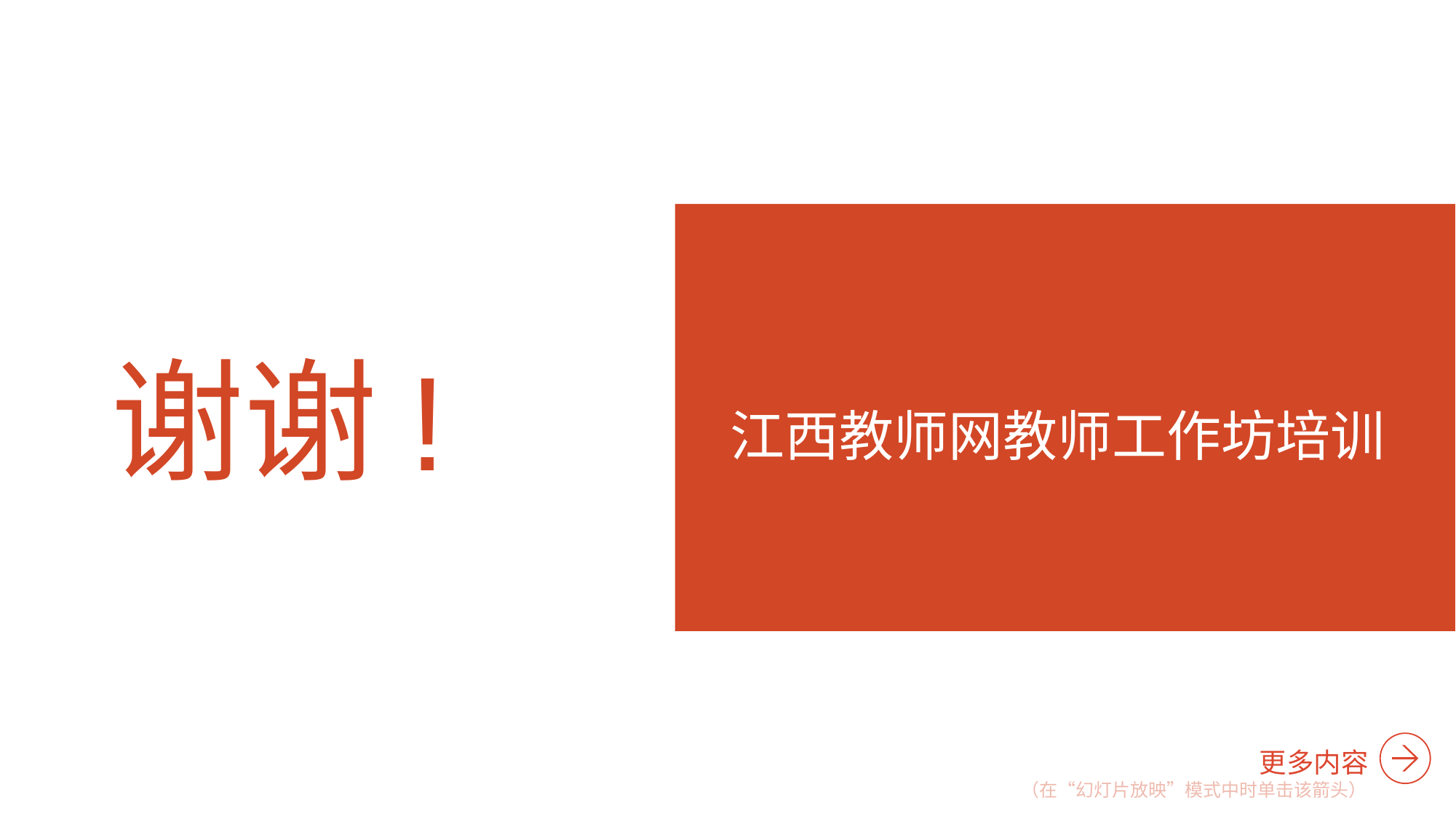

江西教师网教师工作坊培训
# 谢谢!
更多内容

（在“幻灯片放映”模式中时单击该箭头）